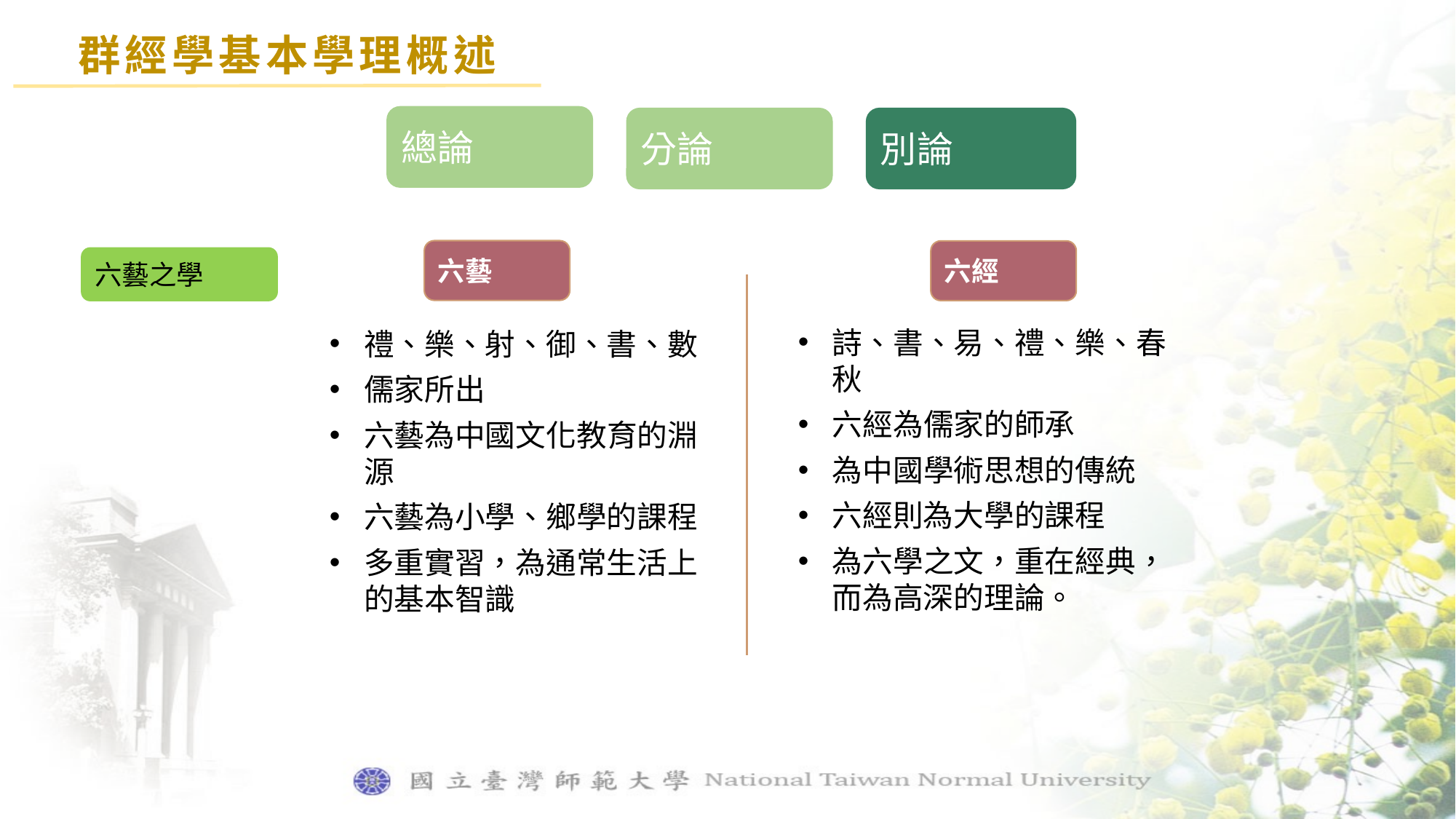

群經學基本學理概述
總論
分論
別論
六藝
六經
六藝之學
詩、書、易、禮、樂、春秋
六經為儒家的師承
為中國學術思想的傳統
六經則為大學的課程
為六學之文，重在經典，而為高深的理論。

禮、樂、射、御、書、數
儒家所出
六藝為中國文化教育的淵源
六藝為小學、鄉學的課程
多重實習，為通常生活上的基本智識